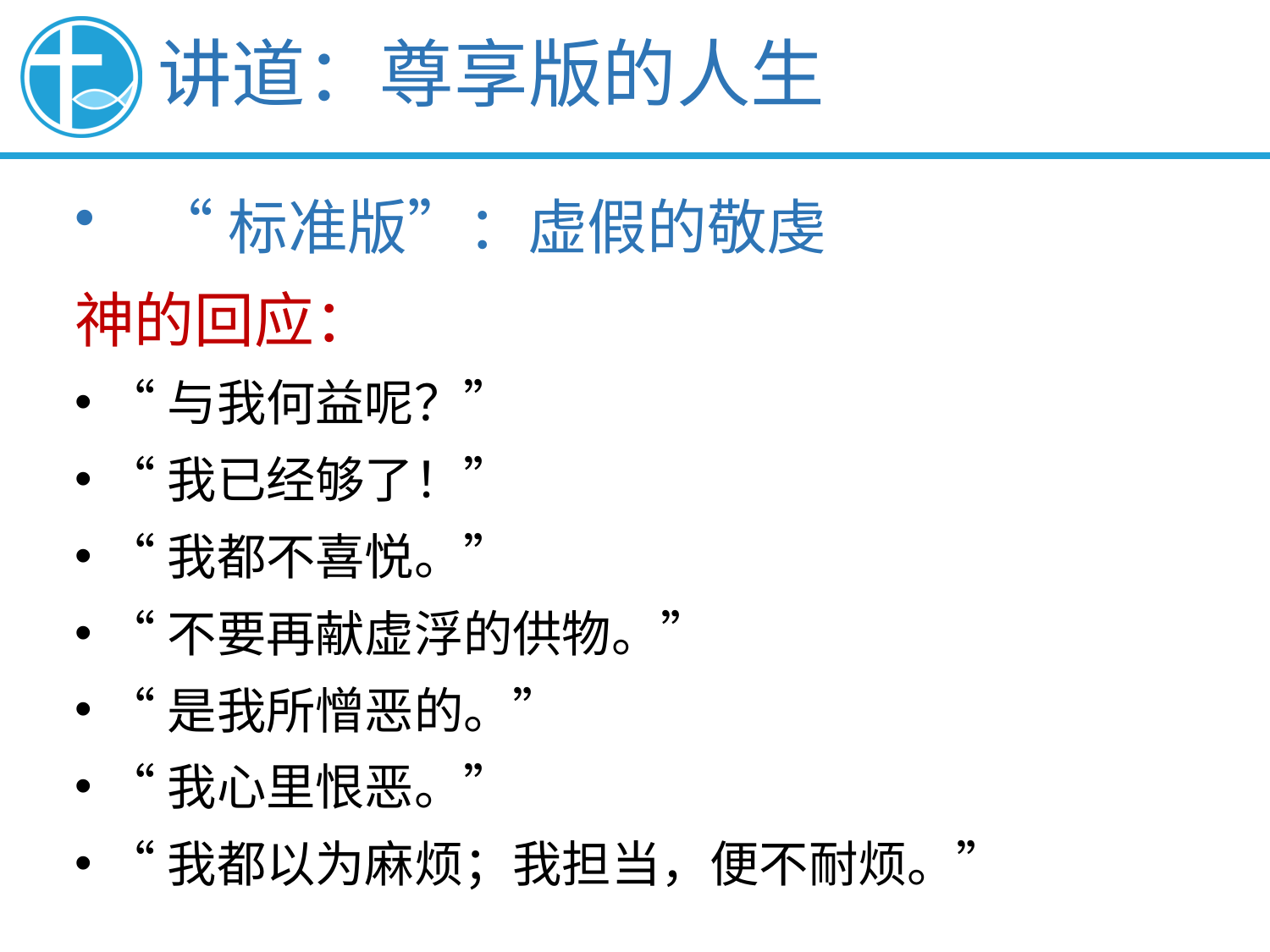

讲道：尊享版的人生
“标准版”：虚假的敬虔
神的回应：
“与我何益呢？”
“我已经够了！”
“我都不喜悦。”
“不要再献虚浮的供物。”
“是我所憎恶的。”
“我心里恨恶。”
“我都以为麻烦；我担当，便不耐烦。”